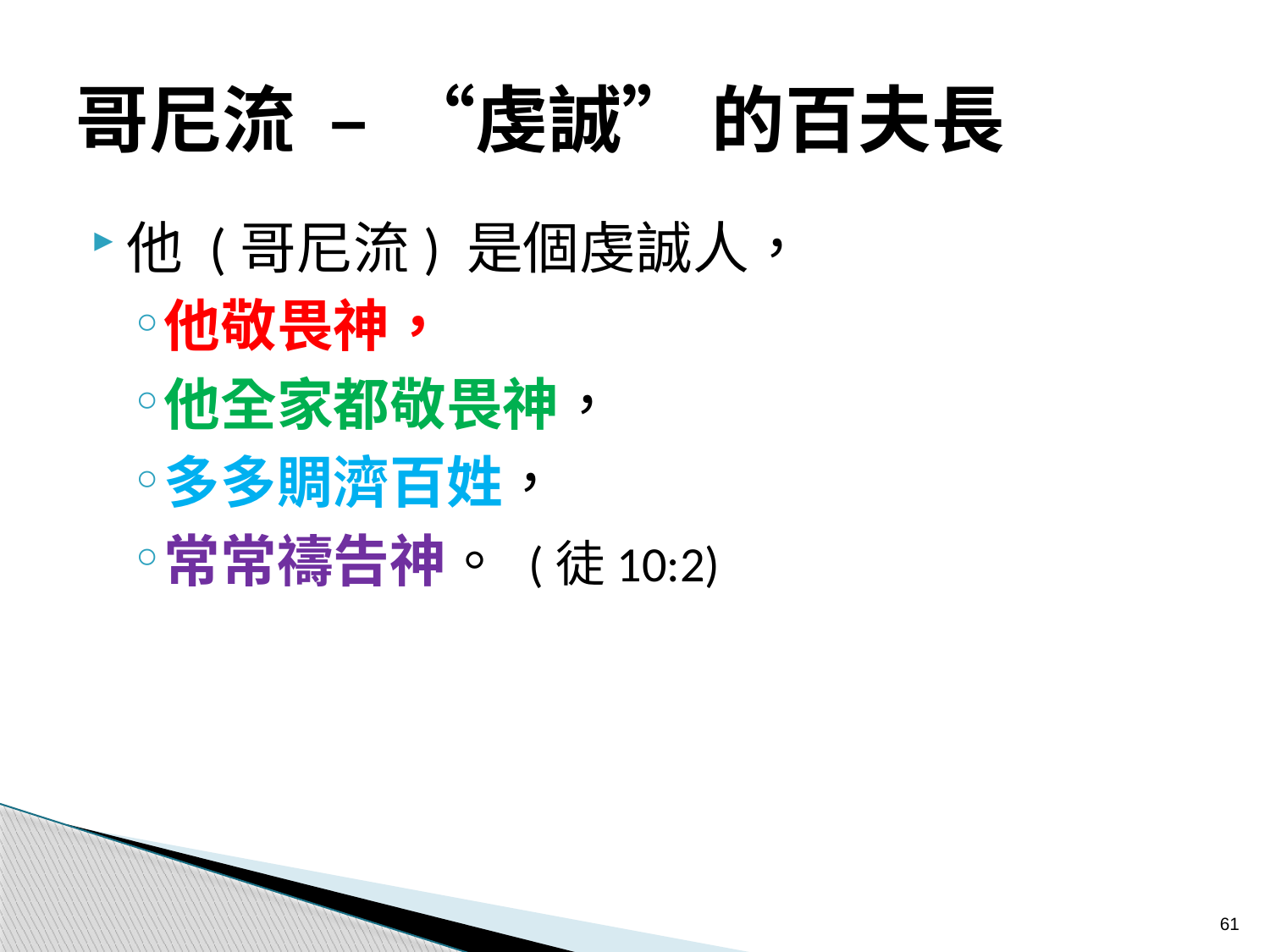

# 哥尼流  –  “虔誠” 的百夫長
他 (哥尼流) 是個虔誠人，
他敬畏神，
他全家都敬畏神，
多多賙濟百姓，
常常禱告神。 (徒10:2)

61